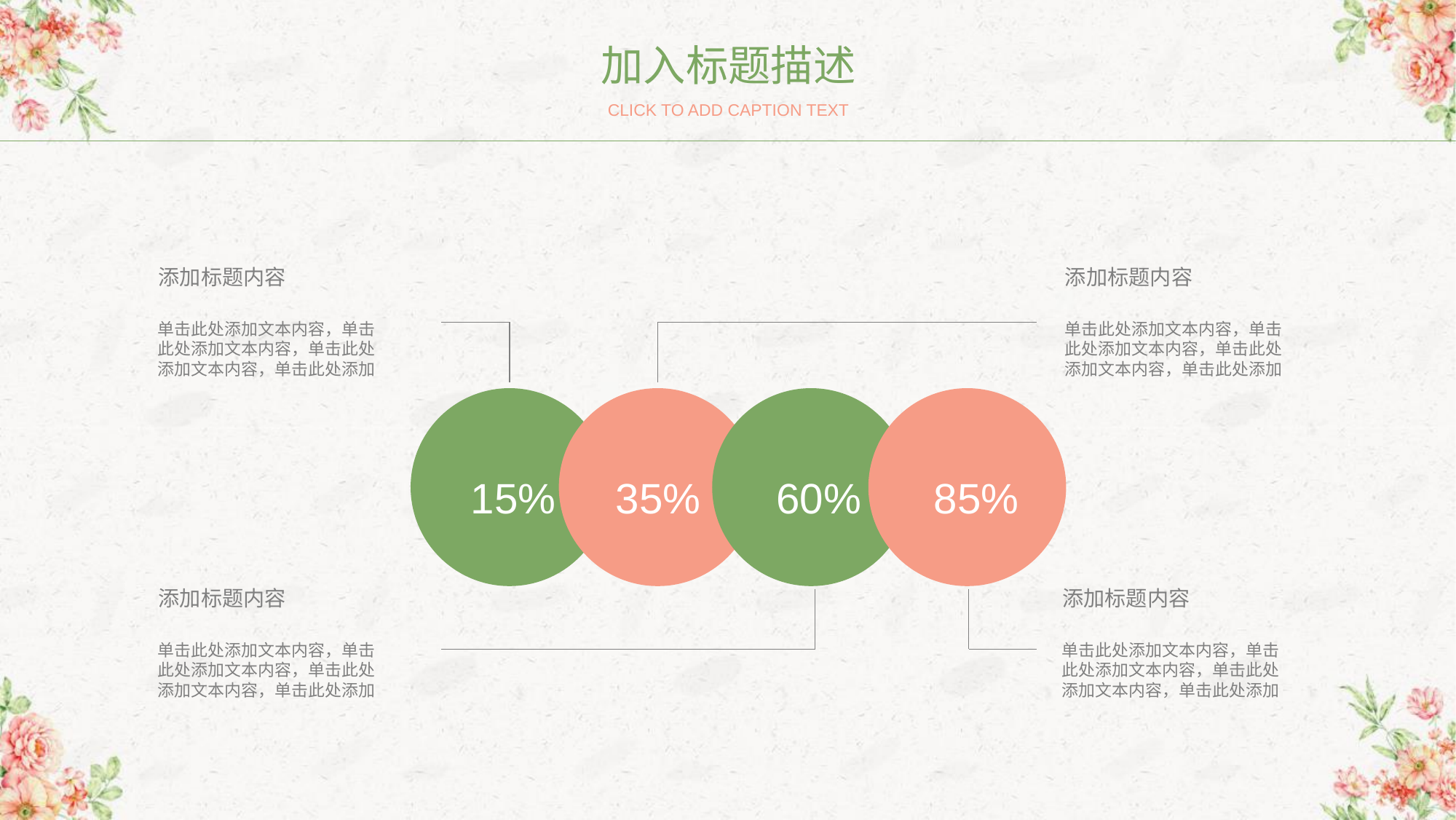

加入标题描述
CLICK TO ADD CAPTION TEXT
添加标题内容
添加标题内容
单击此处添加文本内容，单击
此处添加文本内容，单击此处
添加文本内容，单击此处添加
单击此处添加文本内容，单击
此处添加文本内容，单击此处
添加文本内容，单击此处添加

15%

35%

60%

85%
添加标题内容
添加标题内容
单击此处添加文本内容，单击
此处添加文本内容，单击此处
添加文本内容，单击此处添加
单击此处添加文本内容，单击
此处添加文本内容，单击此处
添加文本内容，单击此处添加